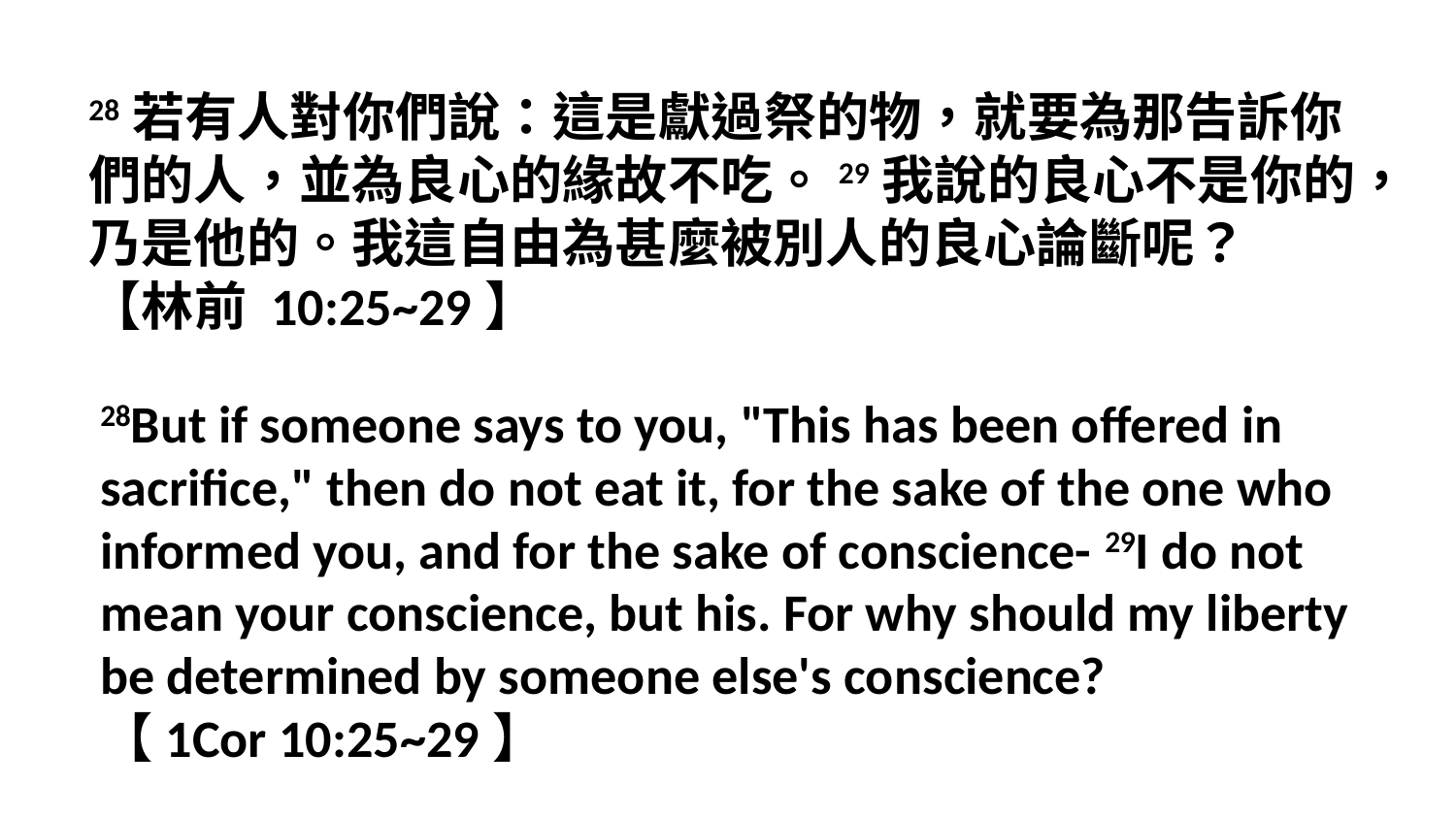

28若有人對你們說：這是獻過祭的物，就要為那告訴你們的人，並為良心的緣故不吃。29我說的良心不是你的，乃是他的。我這自由為甚麼被別人的良心論斷呢？
【林前 10:25~29】
28But if someone says to you, "This has been offered in sacrifice," then do not eat it, for the sake of the one who informed you, and for the sake of conscience- 29I do not mean your conscience, but his. For why should my liberty be determined by someone else's conscience?
【1Cor 10:25~29】